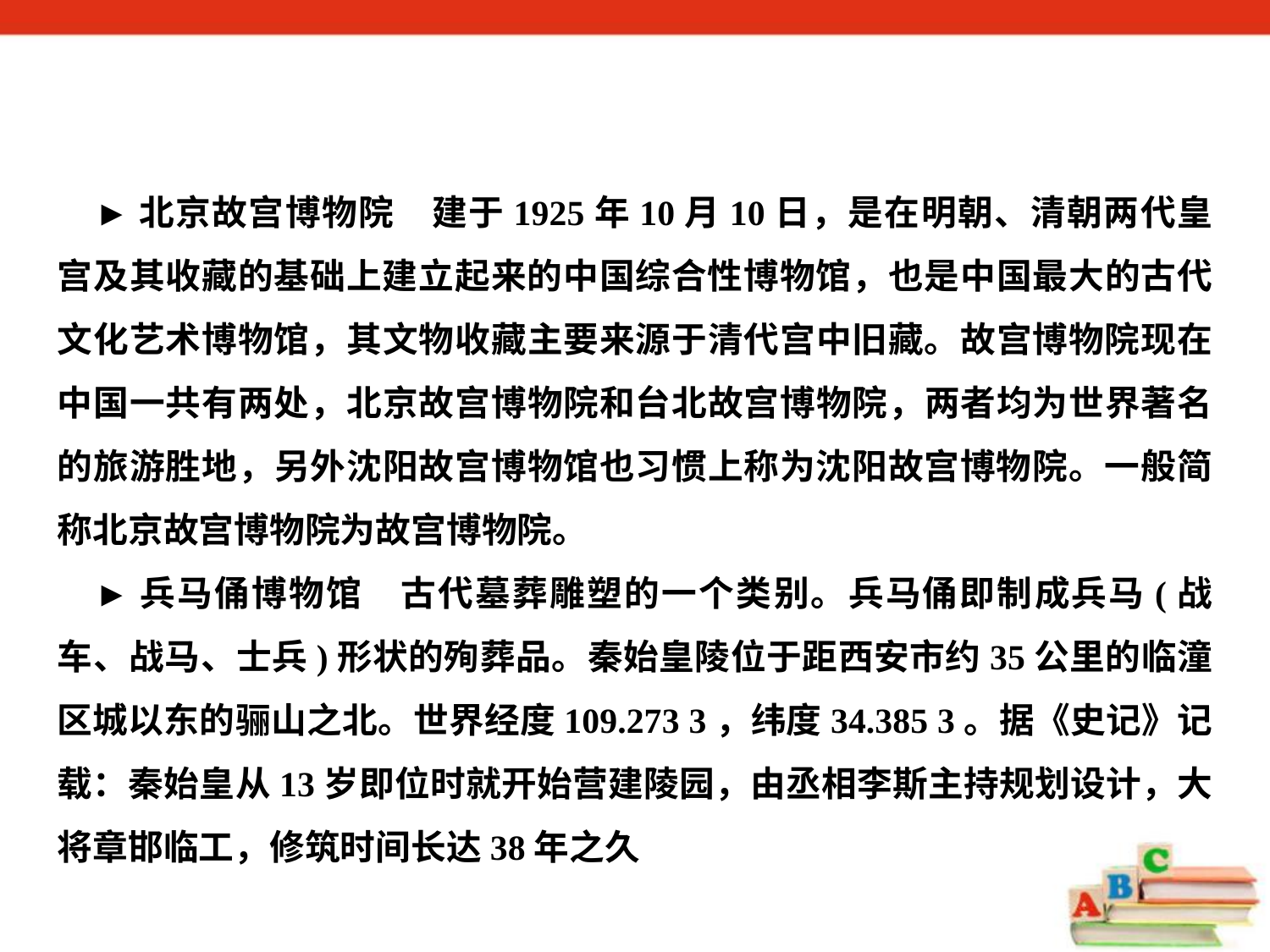

►北京故宫博物院　建于1925年10月10日，是在明朝、清朝两代皇宫及其收藏的基础上建立起来的中国综合性博物馆，也是中国最大的古代文化艺术博物馆，其文物收藏主要来源于清代宫中旧藏。故宫博物院现在中国一共有两处，北京故宫博物院和台北故宫博物院，两者均为世界著名的旅游胜地，另外沈阳故宫博物馆也习惯上称为沈阳故宫博物院。一般简称北京故宫博物院为故宫博物院。
►兵马俑博物馆　古代墓葬雕塑的一个类别。兵马俑即制成兵马(战车、战马、士兵)形状的殉葬品。秦始皇陵位于距西安市约35公里的临潼区城以东的骊山之北。世界经度109.273 3，纬度34.385 3。据《史记》记载：秦始皇从13岁即位时就开始营建陵园，由丞相李斯主持规划设计，大将章邯临工，修筑时间长达38年之久